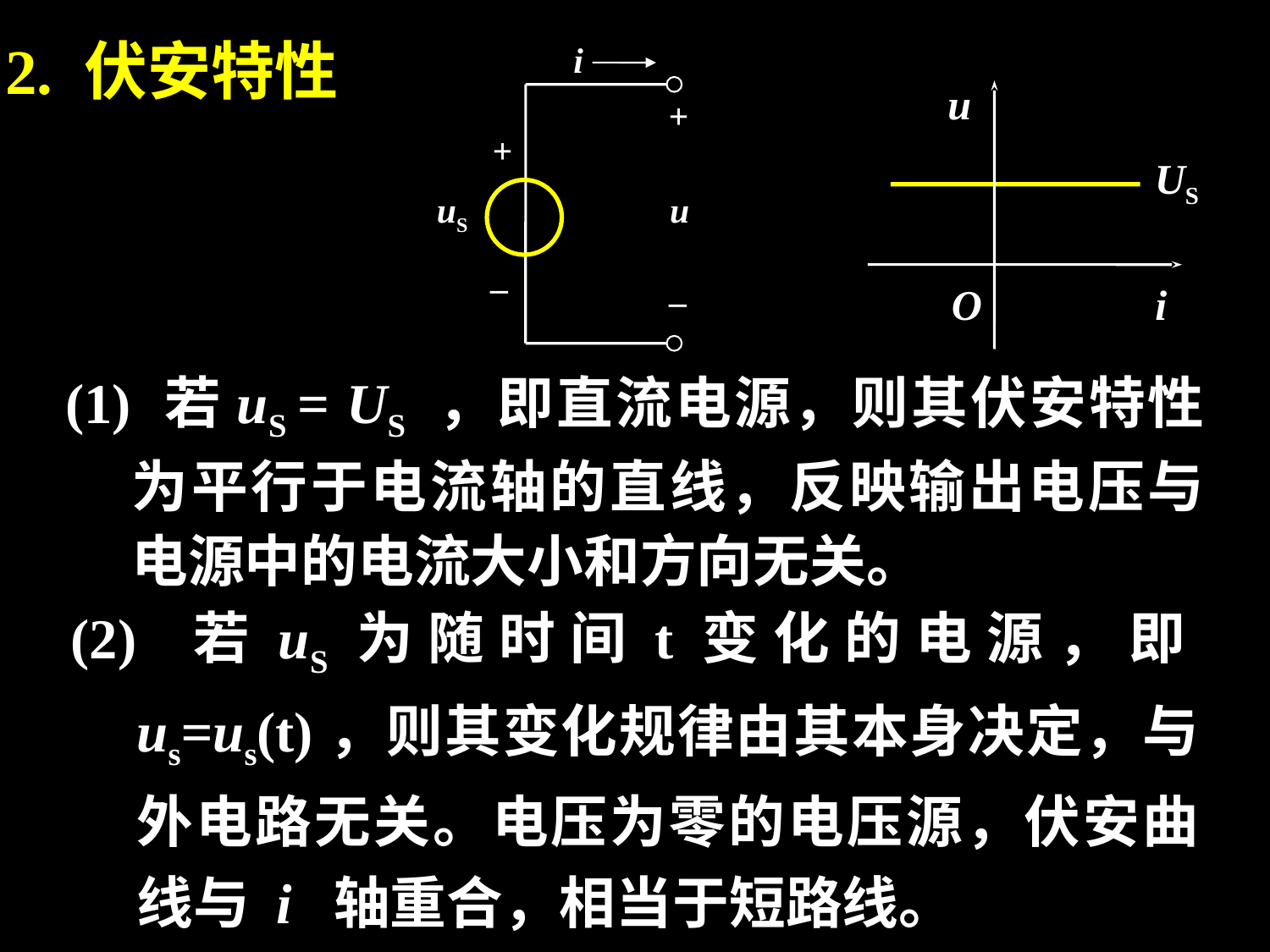

2. 伏安特性
i

u

O
i

+
+
US

u

uS
_
_

(1) 若uS = US ，即直流电源，则其伏安特性为平行于电流轴的直线，反映输出电压与 电源中的电流大小和方向无关。
(2) 若uS为随时间t变化的电源，即us=us(t)，则其变化规律由其本身决定，与外电路无关。电压为零的电压源，伏安曲线与 i  轴重合，相当于短路线。